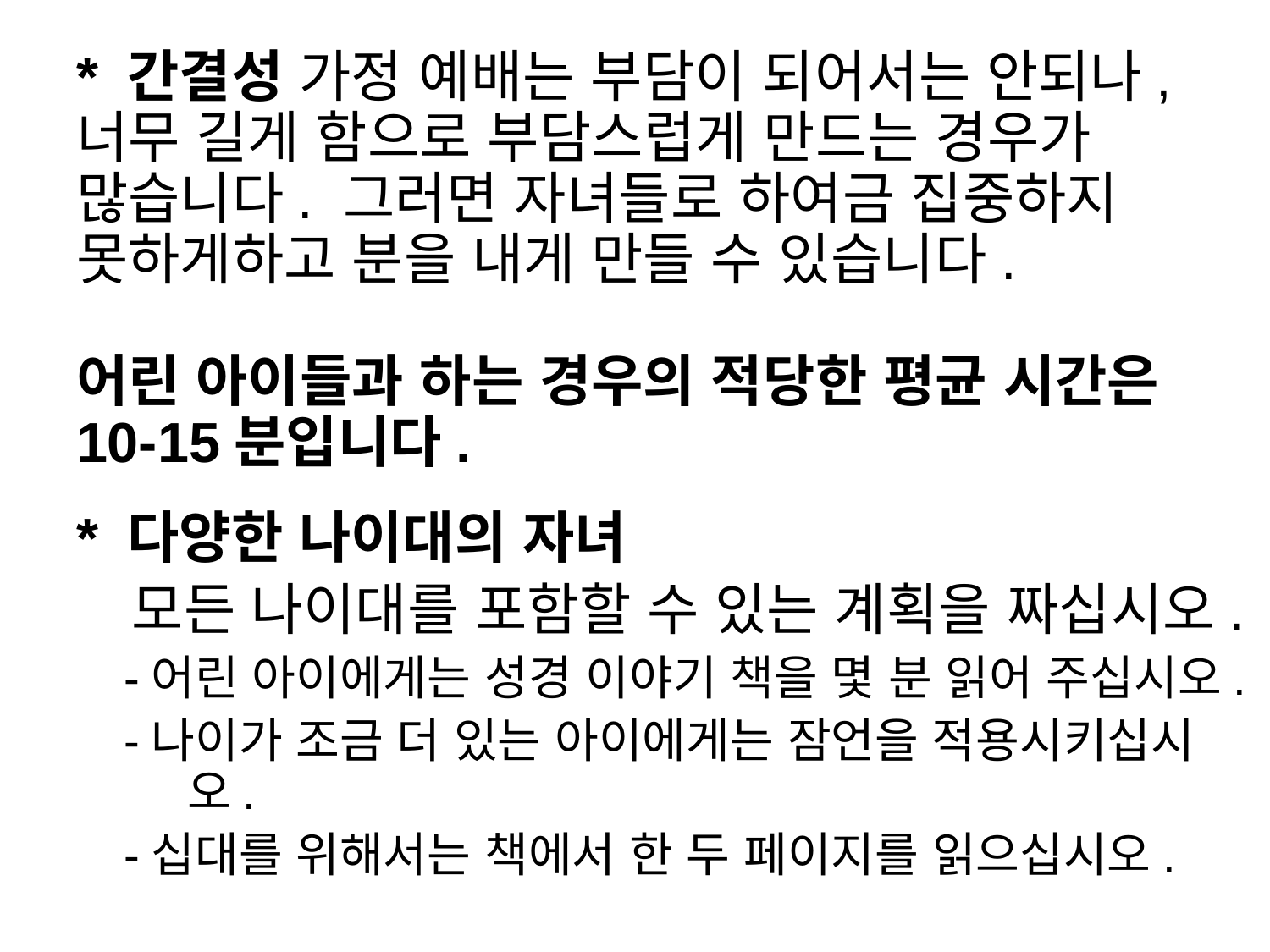

* 간결성 가정 예배는 부담이 되어서는 안되나, 너무 길게 함으로 부담스럽게 만드는 경우가 많습니다. 그러면 자녀들로 하여금 집중하지 못하게하고 분을 내게 만들 수 있습니다.

어린 아이들과 하는 경우의 적당한 평균 시간은 10-15분입니다.

* 다양한 나이대의 자녀
모든 나이대를 포함할 수 있는 계획을 짜십시오.
-어린 아이에게는 성경 이야기 책을 몇 분 읽어 주십시오.
-나이가 조금 더 있는 아이에게는 잠언을 적용시키십시오.
-십대를 위해서는 책에서 한 두 페이지를 읽으십시오.